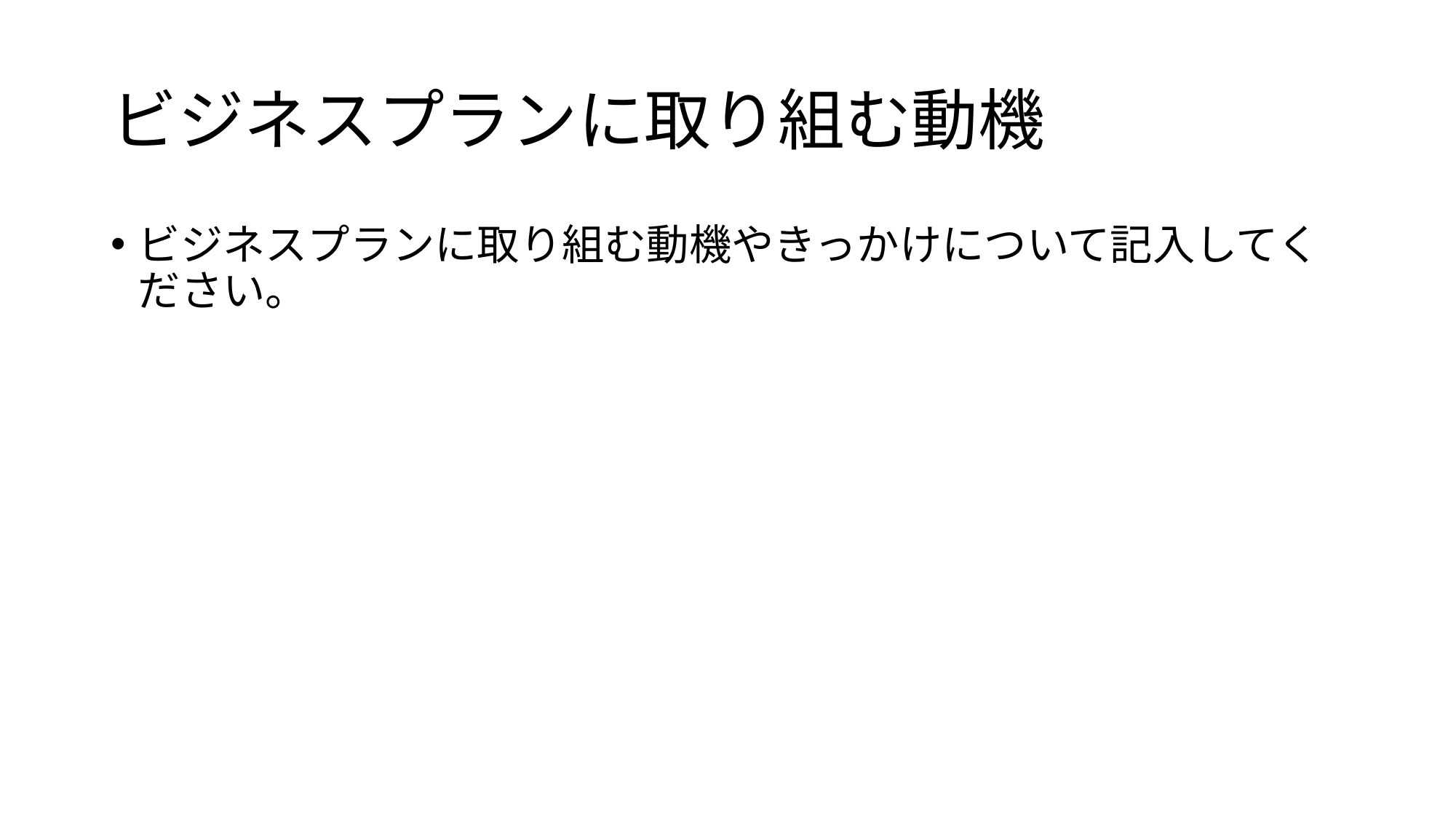

# ビジネスプランに取り組む動機
ビジネスプランに取り組む動機やきっかけについて記入してください。